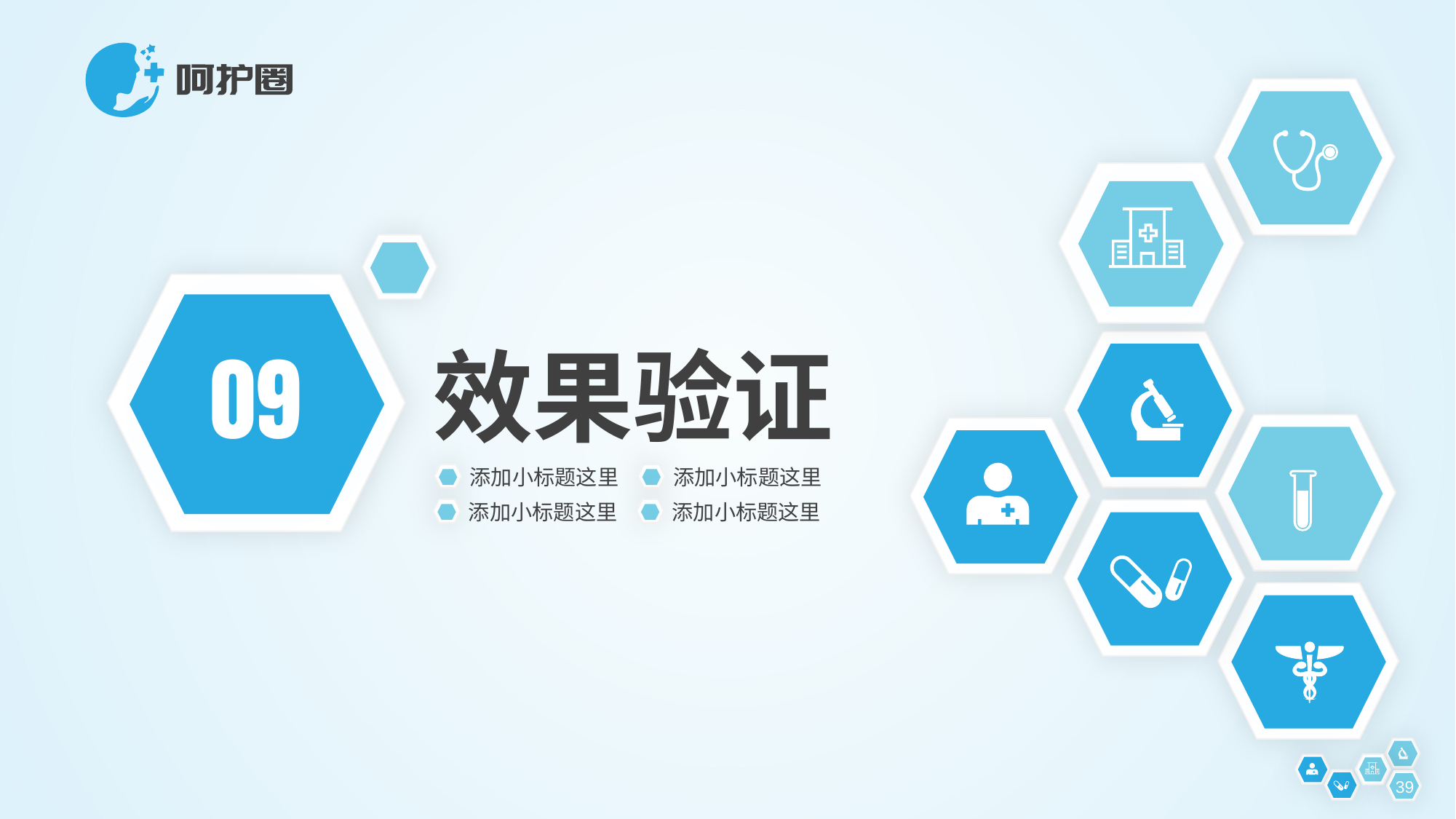

09
效果验证

添加小标题这里

添加小标题这里

添加小标题这里

添加小标题这里